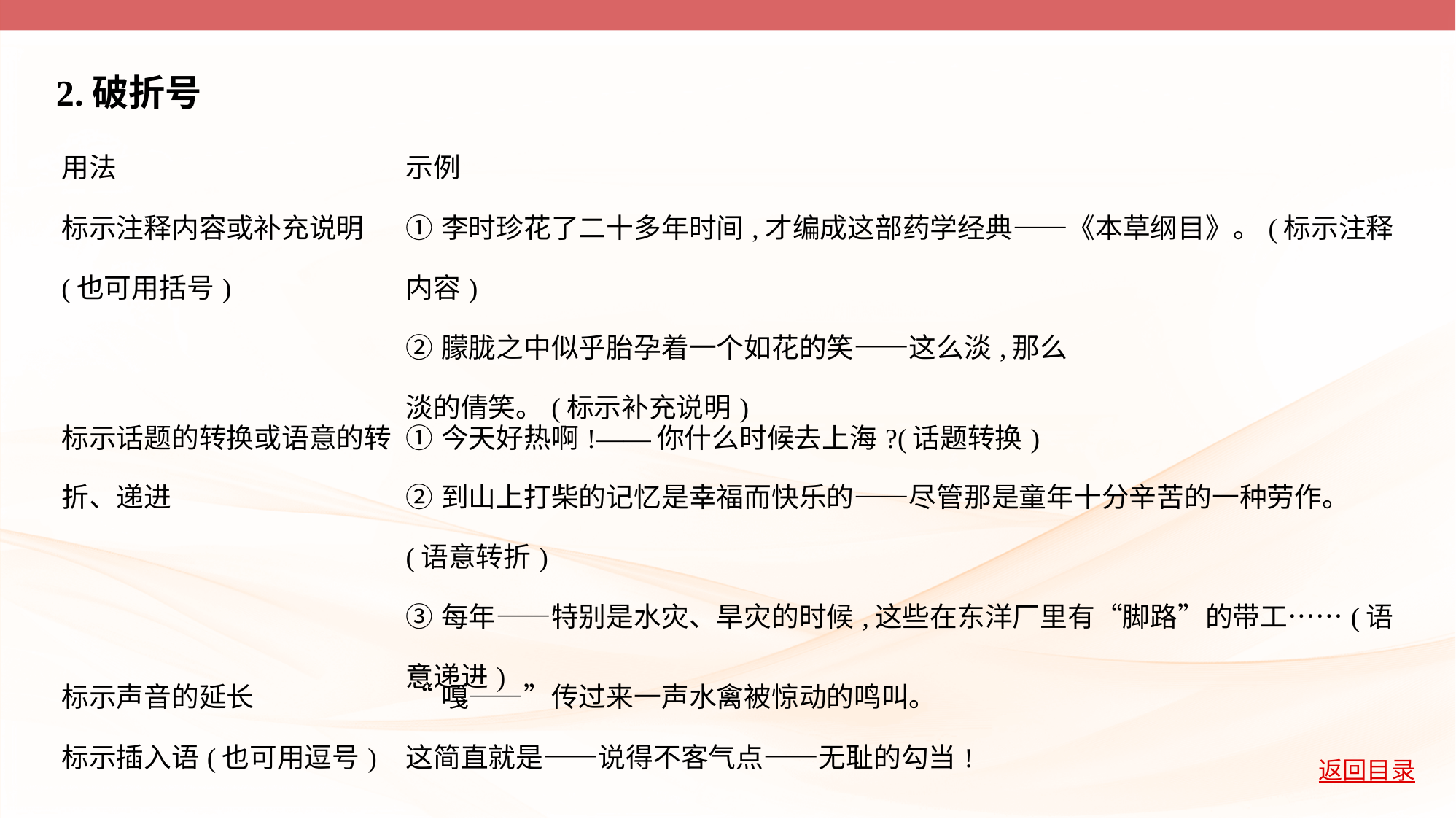

2.破折号
| 用法 | 示例 |
| --- | --- |
| 标示注释内容或补充说明(也可用括号) | ①李时珍花了二十多年时间,才编成这部药学经典——《本草纲目》。(标示注释内容) ②朦胧之中似乎胎孕着一个如花的笑——这么淡,那么 淡的倩笑。(标示补充说明) |
| 标示话题的转换或语意的转折、递进 | ①今天好热啊!——你什么时候去上海?(话题转换) ②到山上打柴的记忆是幸福而快乐的——尽管那是童年十分辛苦的一种劳作。(语意转折) ③每年——特别是水灾、旱灾的时候,这些在东洋厂里有“脚路”的带工……(语意递进) |
| 标示声音的延长 | “嘎——”传过来一声水禽被惊动的鸣叫。 |
| 标示插入语(也可用逗号) | 这简直就是——说得不客气点——无耻的勾当! |